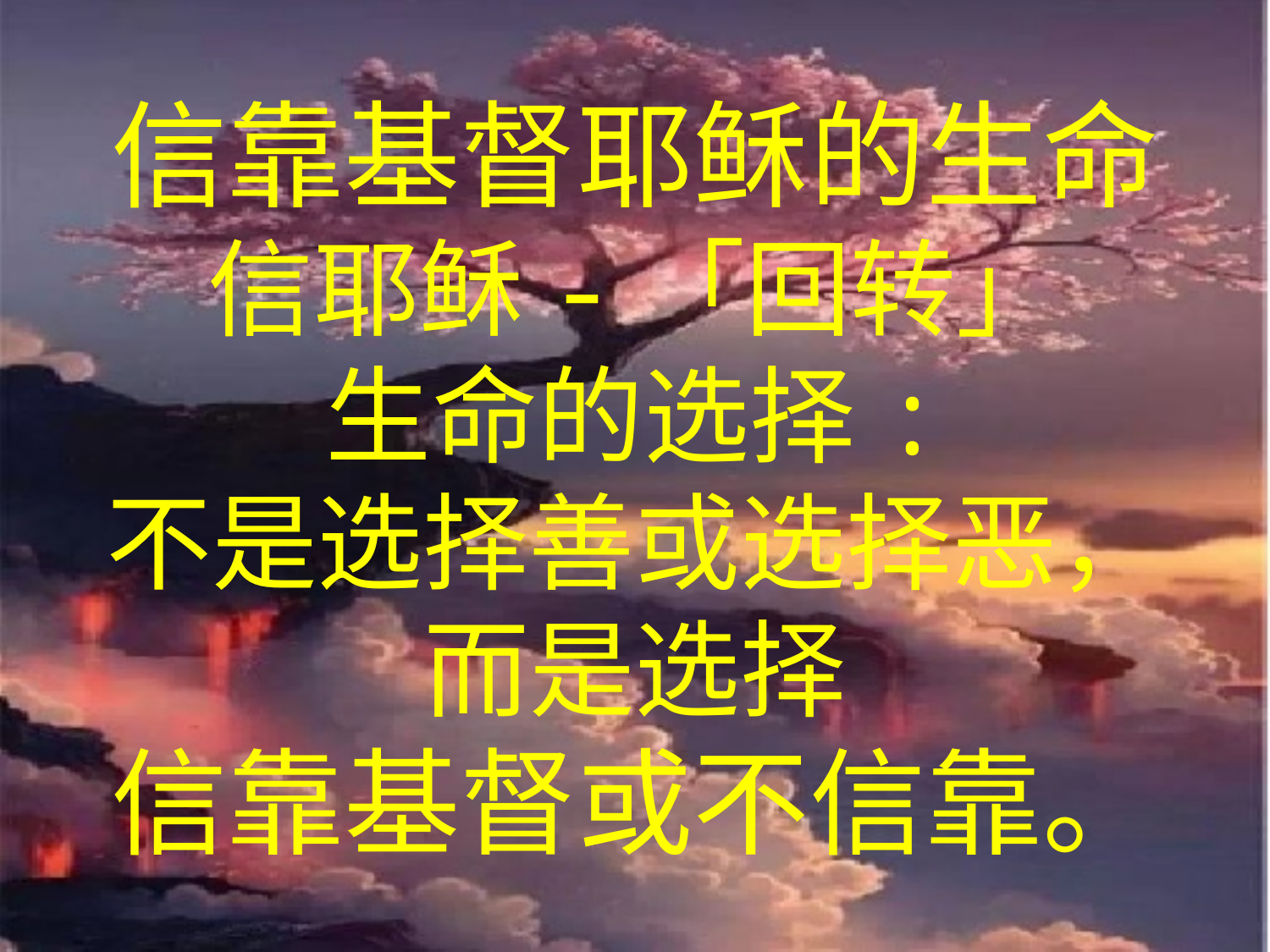

# 信靠基督耶稣的生命 信耶稣-「回转」 生命的选择: 不是选择善或选择恶， 而是选择 信靠基督或不信靠。